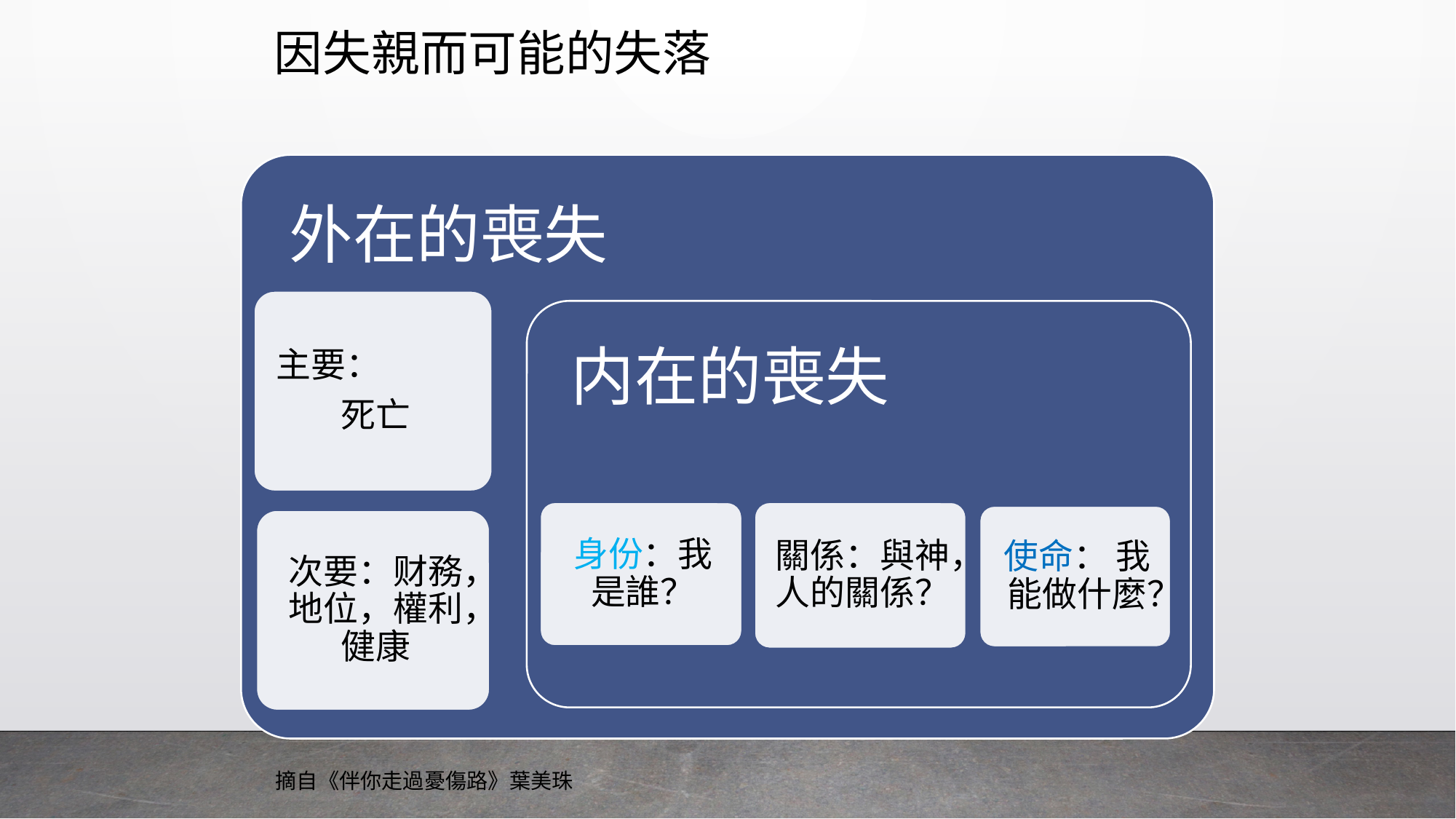

# 因失親而可能的失落

外在的喪失
主要：
死亡
次要：财務，地位，權利，健康
内在的喪失
身份：我是誰？
關係：與神，人的關係？
使命： 我能做什麼？
摘自《伴你走過憂傷路》葉美珠